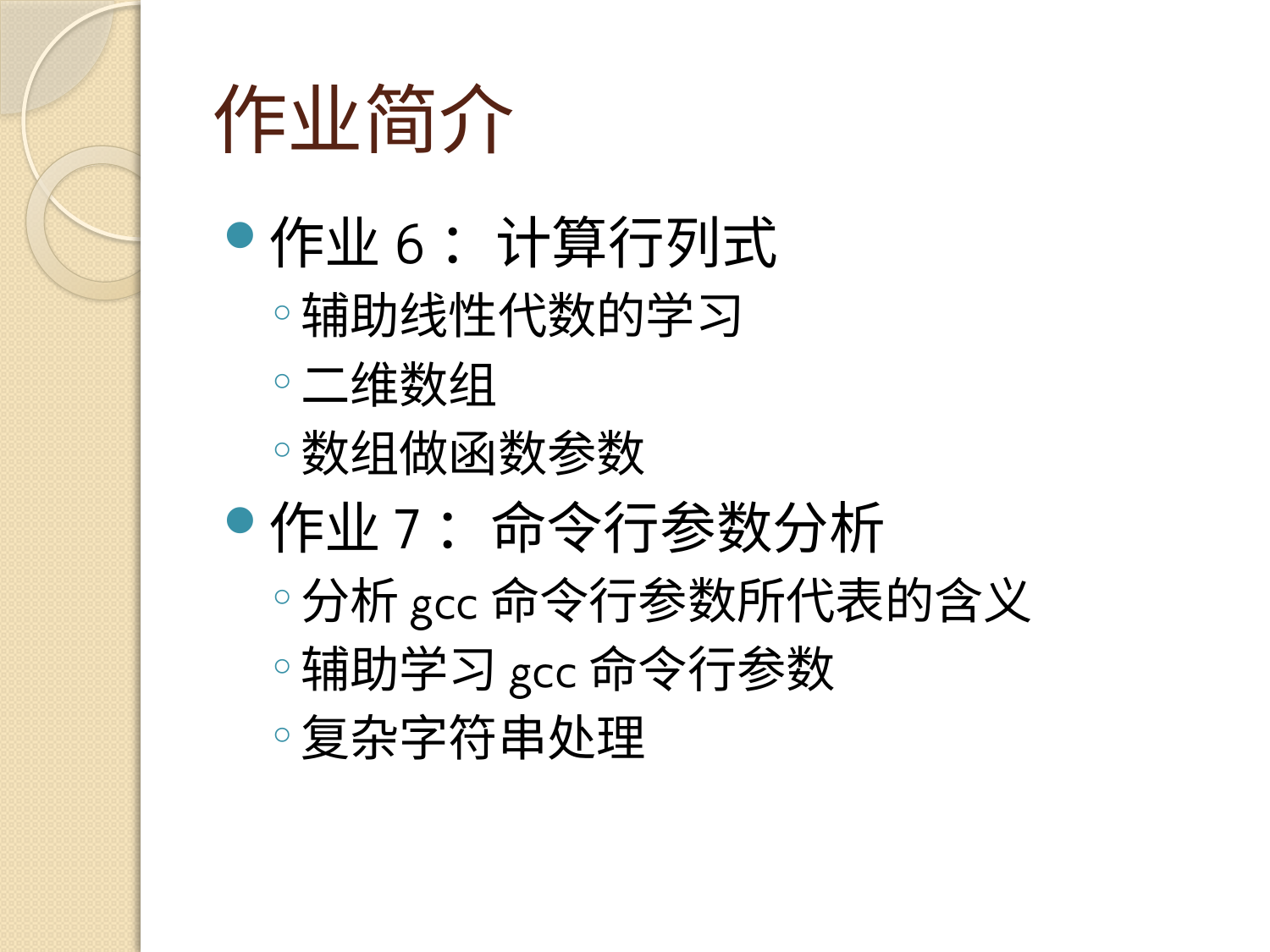

# 作业简介
作业6：计算行列式
辅助线性代数的学习
二维数组
数组做函数参数
作业7：命令行参数分析
分析gcc命令行参数所代表的含义
辅助学习gcc命令行参数
复杂字符串处理